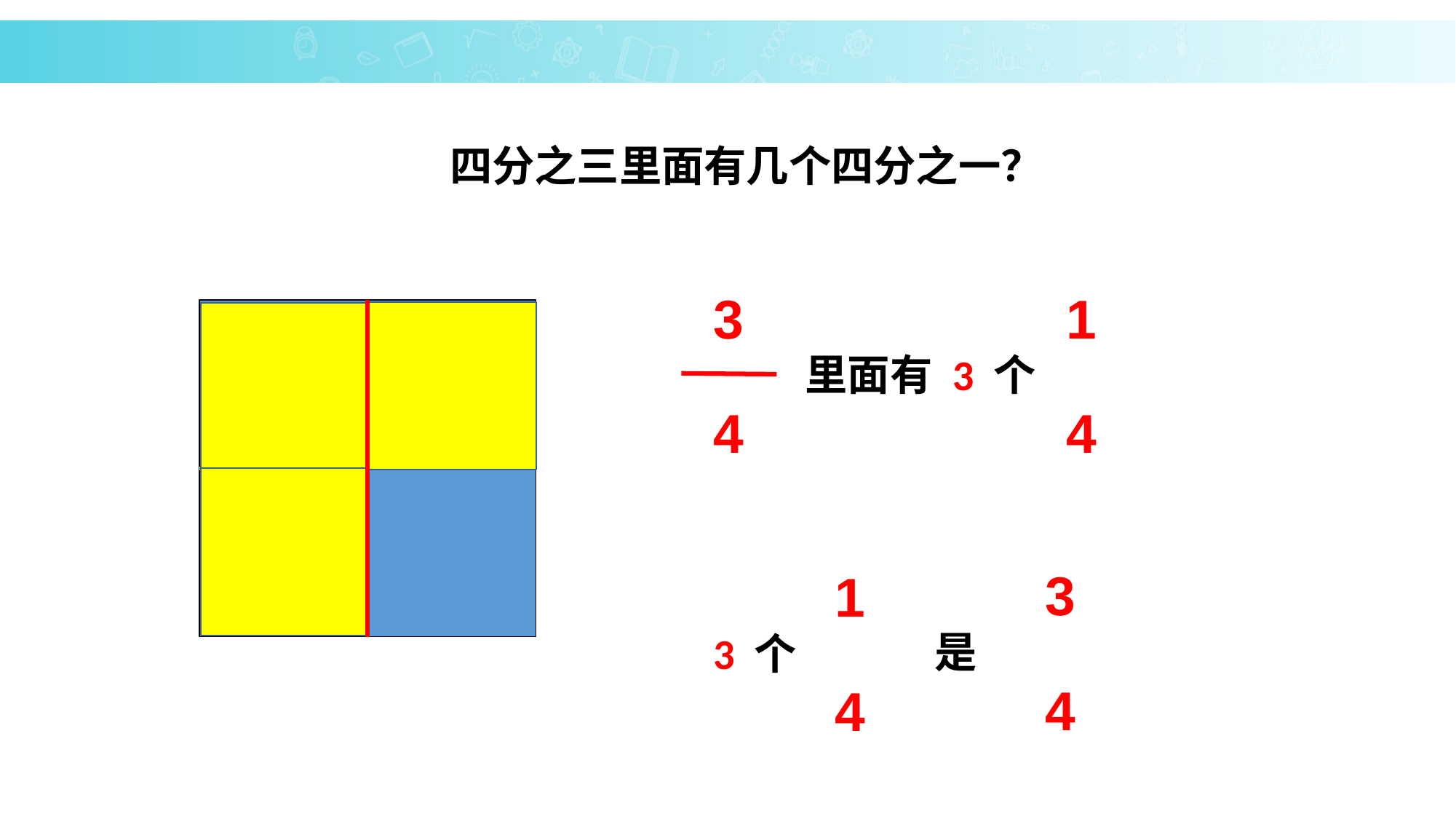

四分之三里面有几个四分之一？
3
4
1
4
1
4
1
4

里面有 3 个

1
4
3
4
1
4
是
3 个